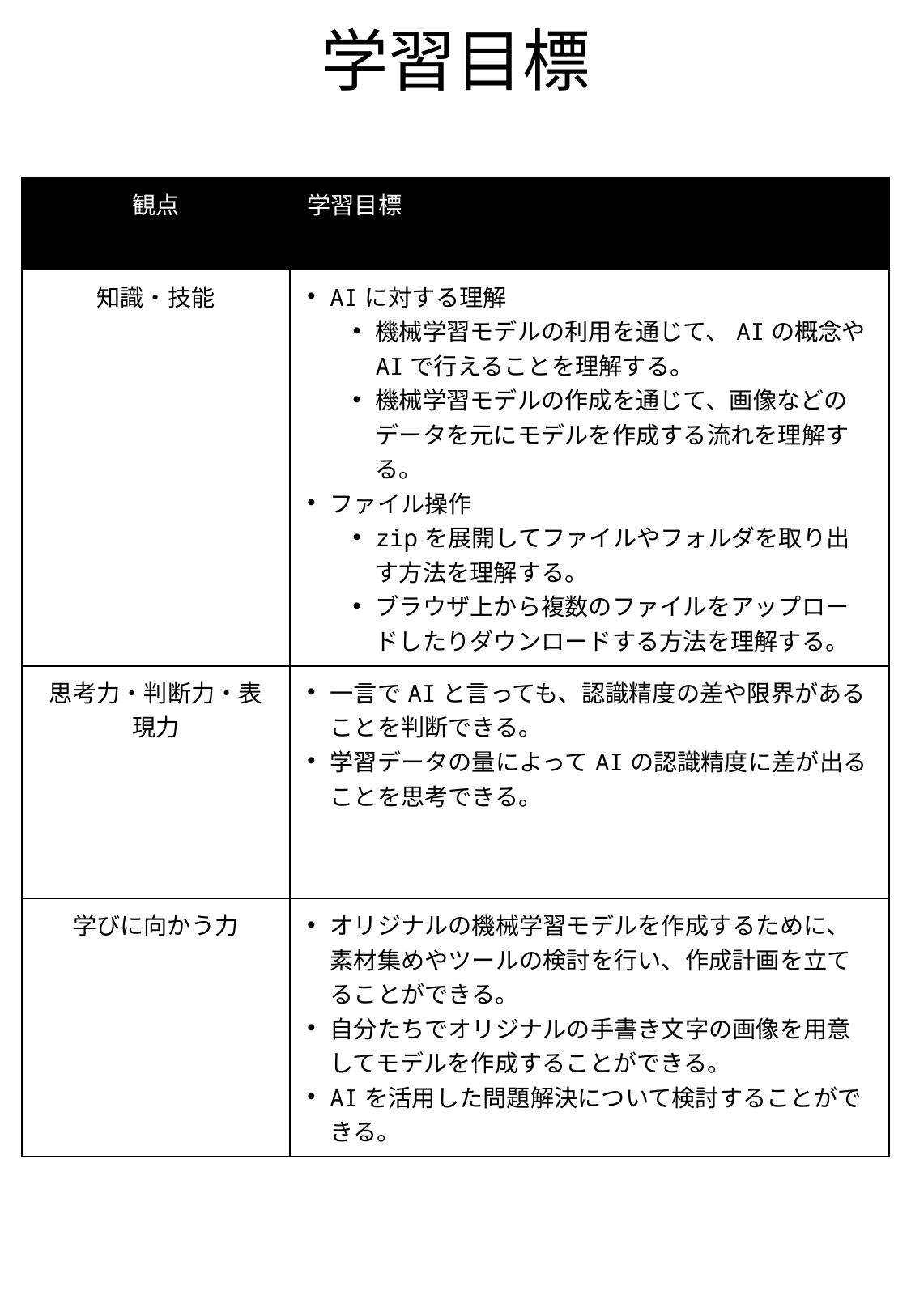

# 学習目標
| 観点 | 学習目標 |
| --- | --- |
| 知識・技能 | AIに対する理解 機械学習モデルの利用を通じて、AIの概念やAIで行えることを理解する。 機械学習モデルの作成を通じて、画像などのデータを元にモデルを作成する流れを理解する。 ファイル操作 zipを展開してファイルやフォルダを取り出す方法を理解する。 ブラウザ上から複数のファイルをアップロードしたりダウンロードする方法を理解する。 |
| 思考力・判断力・表現力 | 一言でAIと言っても、認識精度の差や限界があることを判断できる。 学習データの量によってAIの認識精度に差が出ることを思考できる。 |
| 学びに向かう力 | オリジナルの機械学習モデルを作成するために、素材集めやツールの検討を行い、作成計画を立てることができる。 自分たちでオリジナルの手書き文字の画像を用意してモデルを作成することができる。 AIを活用した問題解決について検討することができる。 |